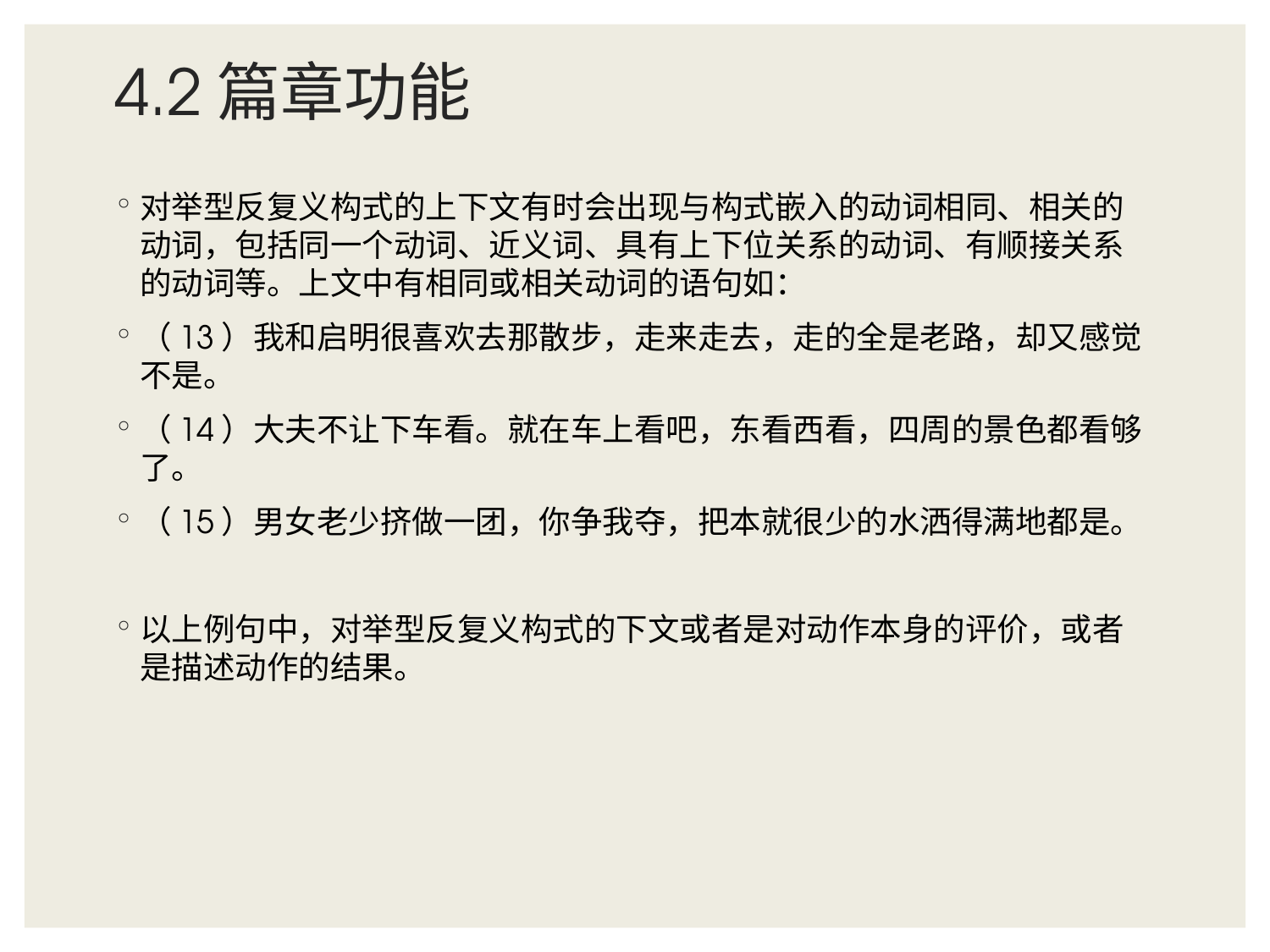

# 4.2篇章功能

对举型反复义构式的上下文有时会出现与构式嵌入的动词相同、相关的动词，包括同一个动词、近义词、具有上下位关系的动词、有顺接关系的动词等。上文中有相同或相关动词的语句如：
（13）我和启明很喜欢去那散步，走来走去，走的全是老路，却又感觉不是。
（14）大夫不让下车看。就在车上看吧，东看西看，四周的景色都看够了。
（15）男女老少挤做一团，你争我夺，把本就很少的水洒得满地都是。

以上例句中，对举型反复义构式的下文或者是对动作本身的评价，或者是描述动作的结果。